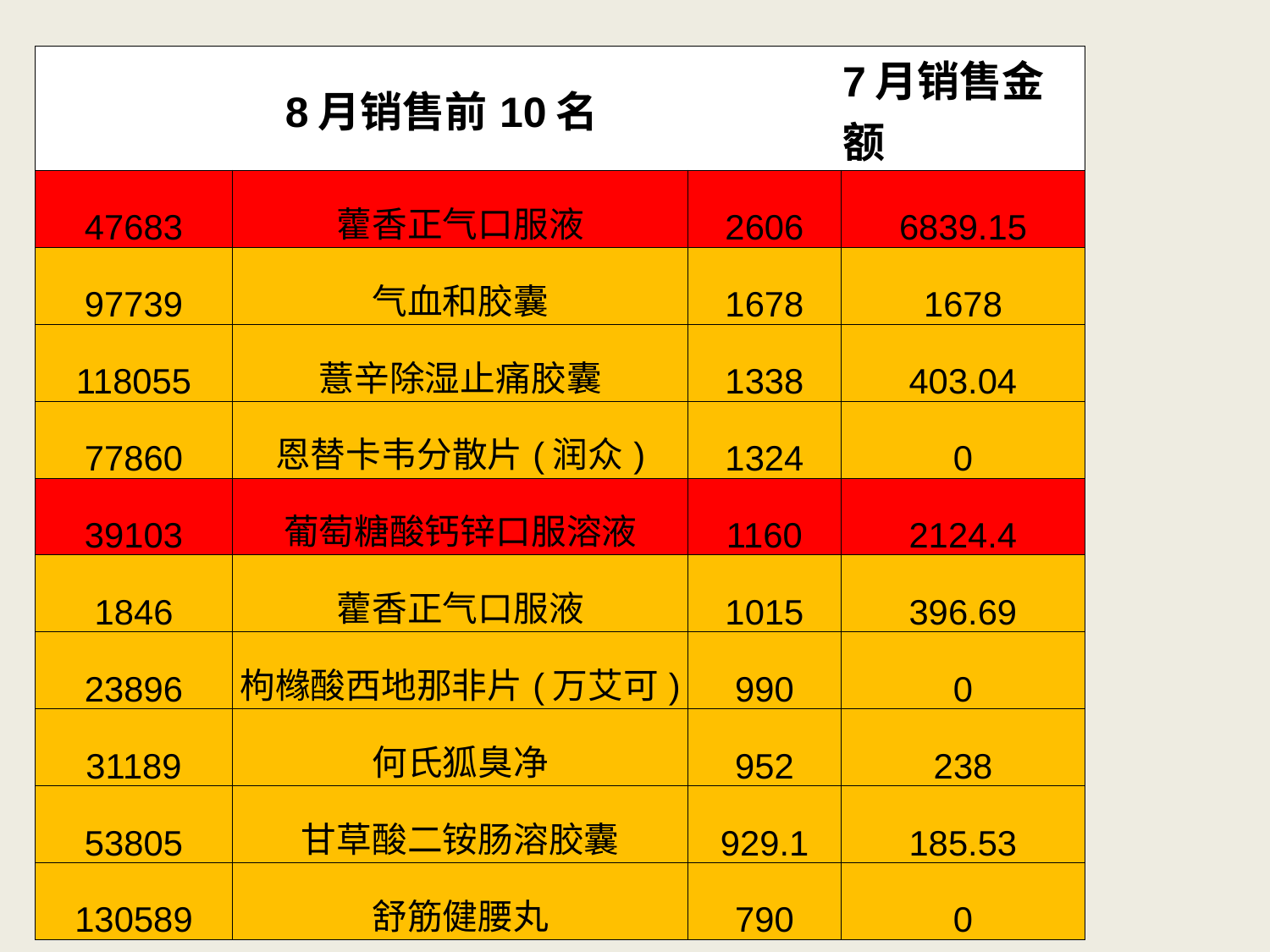

| 8月销售前10名 |  |  | 7月销售金额 |
| --- | --- | --- | --- |
| 47683 | 藿香正气口服液 | 2606 | 6839.15 |
| 97739 | 气血和胶囊 | 1678 | 1678 |
| 118055 | 薏辛除湿止痛胶囊 | 1338 | 403.04 |
| 77860 | 恩替卡韦分散片(润众) | 1324 | 0 |
| 39103 | 葡萄糖酸钙锌口服溶液 | 1160 | 2124.4 |
| 1846 | 藿香正气口服液 | 1015 | 396.69 |
| 23896 | 枸橼酸西地那非片(万艾可) | 990 | 0 |
| 31189 | 何氏狐臭净 | 952 | 238 |
| 53805 | 甘草酸二铵肠溶胶囊 | 929.1 | 185.53 |
| 130589 | 舒筋健腰丸 | 790 | 0 |